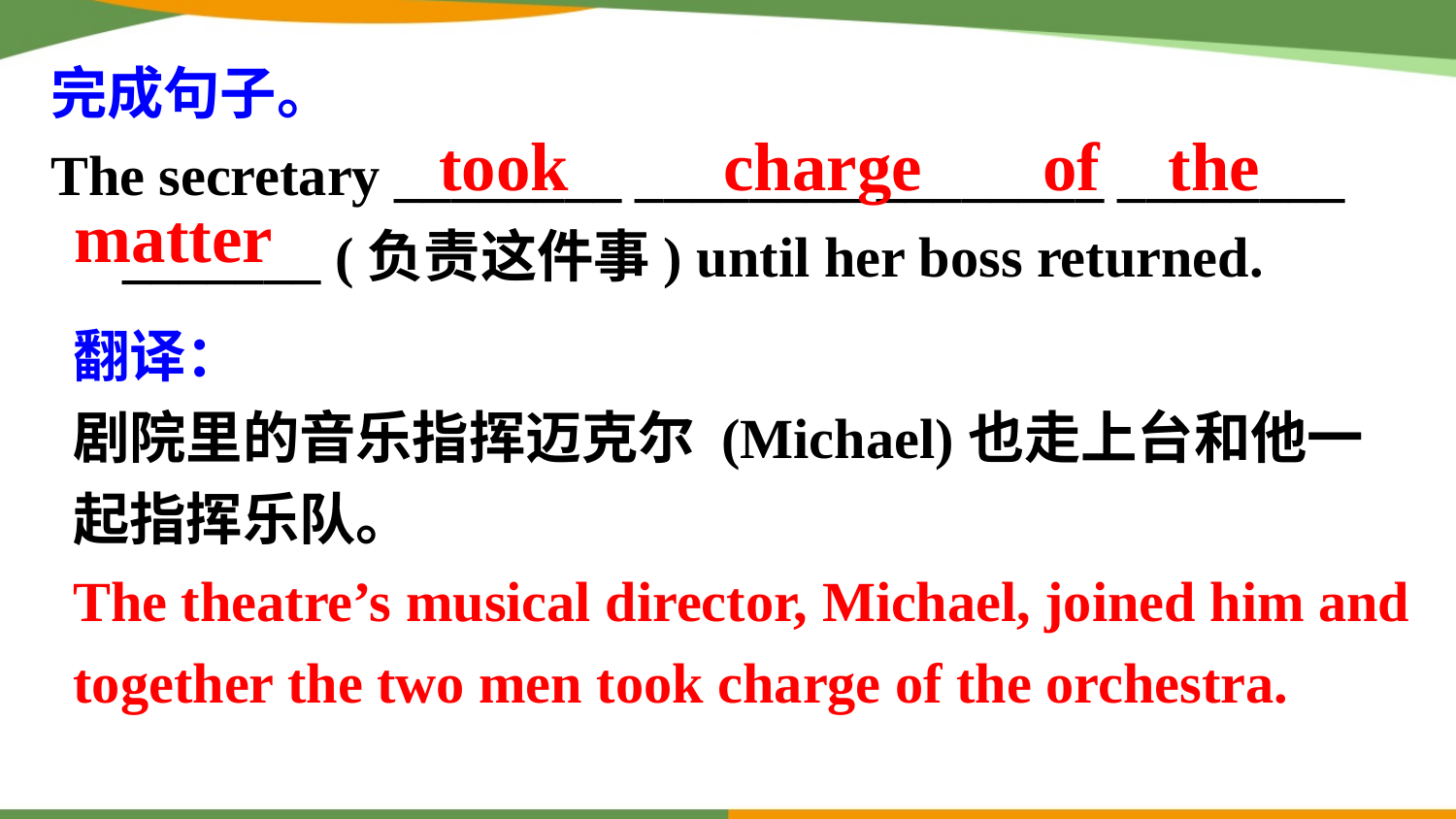

完成句子。
The secretary ________ ________ ________ ________ _______ (负责这件事) until her boss returned.
took         charge       of    the
matter
翻译：
剧院里的音乐指挥迈克尔 (Michael)也走上台和他一起指挥乐队。
The theatre’s musical director, Michael, joined him and together the two men took charge of the orchestra.